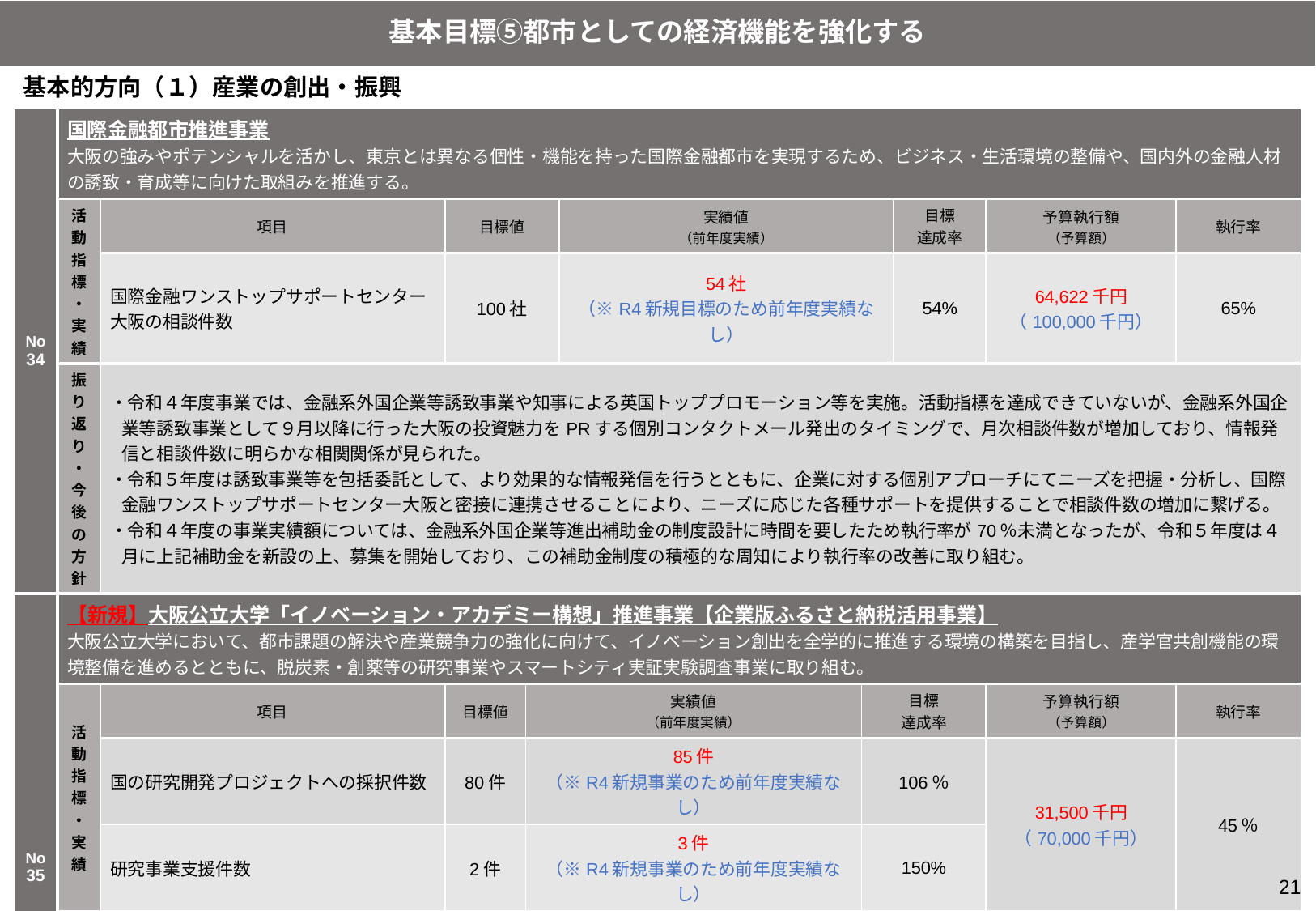

基本目標⑤都市としての経済機能を強化する
基本的方向（１）産業の創出・振興
| No34 | 国際金融都市推進事業 大阪の強みやポテンシャルを活かし、東京とは異なる個性・機能を持った国際金融都市を実現するため、ビジネス・生活環境の整備や、国内外の金融人材の誘致・育成等に向けた取組みを推進する。 |  |  |  |  |  |  |  |  |
| --- | --- | --- | --- | --- | --- | --- | --- | --- | --- |
|  | 活動指標・実績 | 項目 | 目標値 |  | 実績値 （前年度実績） |  | 目標 達成率 | 予算執行額 （予算額） | 執行率 |
|  |  | 国際金融ワンストップサポートセンター大阪の相談件数 | 100社 |  | 54社 （※R4新規目標のため前年度実績なし） |  | 54% | 64,622千円 （100,000千円） | 65% |
|  | 振り返り・ 今後の方針 | ・令和４年度事業では、金融系外国企業等誘致事業や知事による英国トッププロモーション等を実施。活動指標を達成できていないが、金融系外国企業等誘致事業として９月以降に行った大阪の投資魅力をPRする個別コンタクトメール発出のタイミングで、月次相談件数が増加しており、情報発信と相談件数に明らかな相関関係が見られた。 ・令和５年度は誘致事業等を包括委託として、より効果的な情報発信を行うとともに、企業に対する個別アプローチにてニーズを把握・分析し、国際金融ワンストップサポートセンター大阪と密接に連携させることにより、ニーズに応じた各種サポートを提供することで相談件数の増加に繋げる。 ・令和４年度の事業実績額については、金融系外国企業等進出補助金の制度設計に時間を要したため執行率が70％未満となったが、令和５年度は４月に上記補助金を新設の上、募集を開始しており、この補助金制度の積極的な周知により執行率の改善に取り組む。 |  |  |  |  |  |  |  |
| No 35 | 【新規】大阪公立大学「イノベーション・アカデミー構想」推進事業【企業版ふるさと納税活用事業】 大阪公立大学において、都市課題の解決や産業競争力の強化に向けて、イノベーション創出を全学的に推進する環境の構築を目指し、産学官共創機能の環境整備を進めるとともに、脱炭素・創薬等の研究事業やスマートシティ実証実験調査事業に取り組む。 |  |  |  |  |  |  |  |  |
|  | 活動指標・実績 | 項目 | 目標値 | 実績値 （前年度実績） |  | 目標 達成率 |  | 予算執行額 （予算額） | 執行率 |
|  |  | 国の研究開発プロジェクトへの採択件数 | 80件 | 85件 （※R4新規事業のため前年度実績なし） |  | 106％ |  | 31,500千円 （70,000千円） | 45％ |
|  |  | 研究事業支援件数 | 2件 | 3件 （※R4新規事業のため前年度実績なし） |  | 150% |  |  |  |
|  | 振り返り・ 今後の方針 | ・令和４年度においては、産学官共創機能の整備を進めるとともに、産学官連携を推進する人材の配置により、産学連携や外部資金獲得に向けた事業企画等の取組みを進めた。 ・また、脱炭素分野やヘルスケアなどの研究シーズについて、事業化支援人材を配置し、各研究シーズの事業に向けた取組を進めるとともに、スマートシティに関する実証実験・調査を実施した。 ・令和5年度においても、引き続き、産学官共創機能の整備を進めるとともに、研究シーズの事業化支援等の取組を進める。 ※令和４年度企業版ふるさと納税寄附額：31,500千円 |  |  |  |  |  |  |  |
21